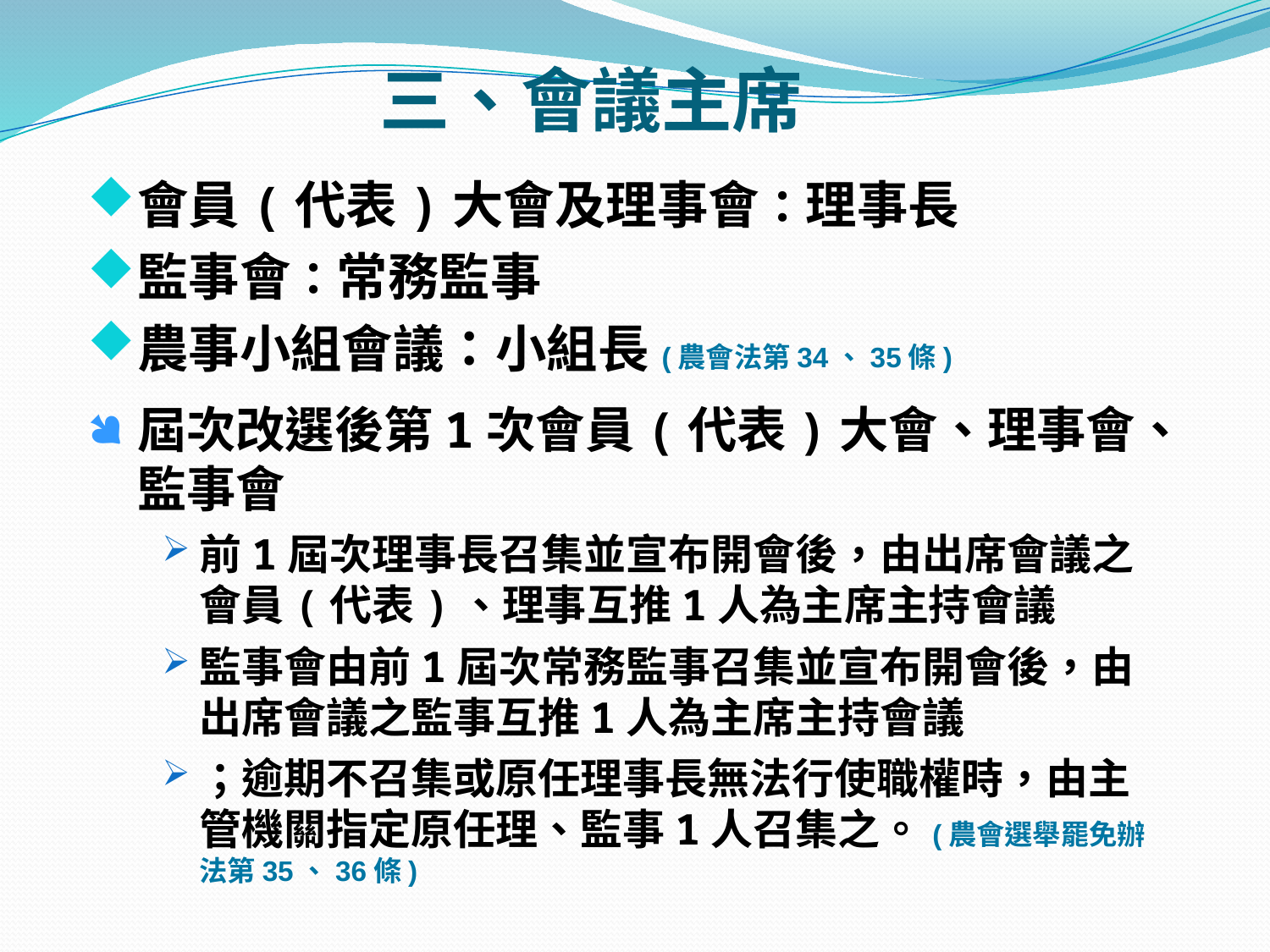

# 三、會議主席
會員(代表)大會及理事會：理事長
監事會：常務監事
農事小組會議：小組長(農會法第34、35條)
屆次改選後第1次會員(代表)大會、理事會、監事會
前1屆次理事長召集並宣布開會後，由出席會議之會員(代表)、理事互推1人為主席主持會議
監事會由前1屆次常務監事召集並宣布開會後，由出席會議之監事互推1人為主席主持會議
；逾期不召集或原任理事長無法行使職權時，由主管機關指定原任理、監事1人召集之。(農會選舉罷免辦法第35、36條)